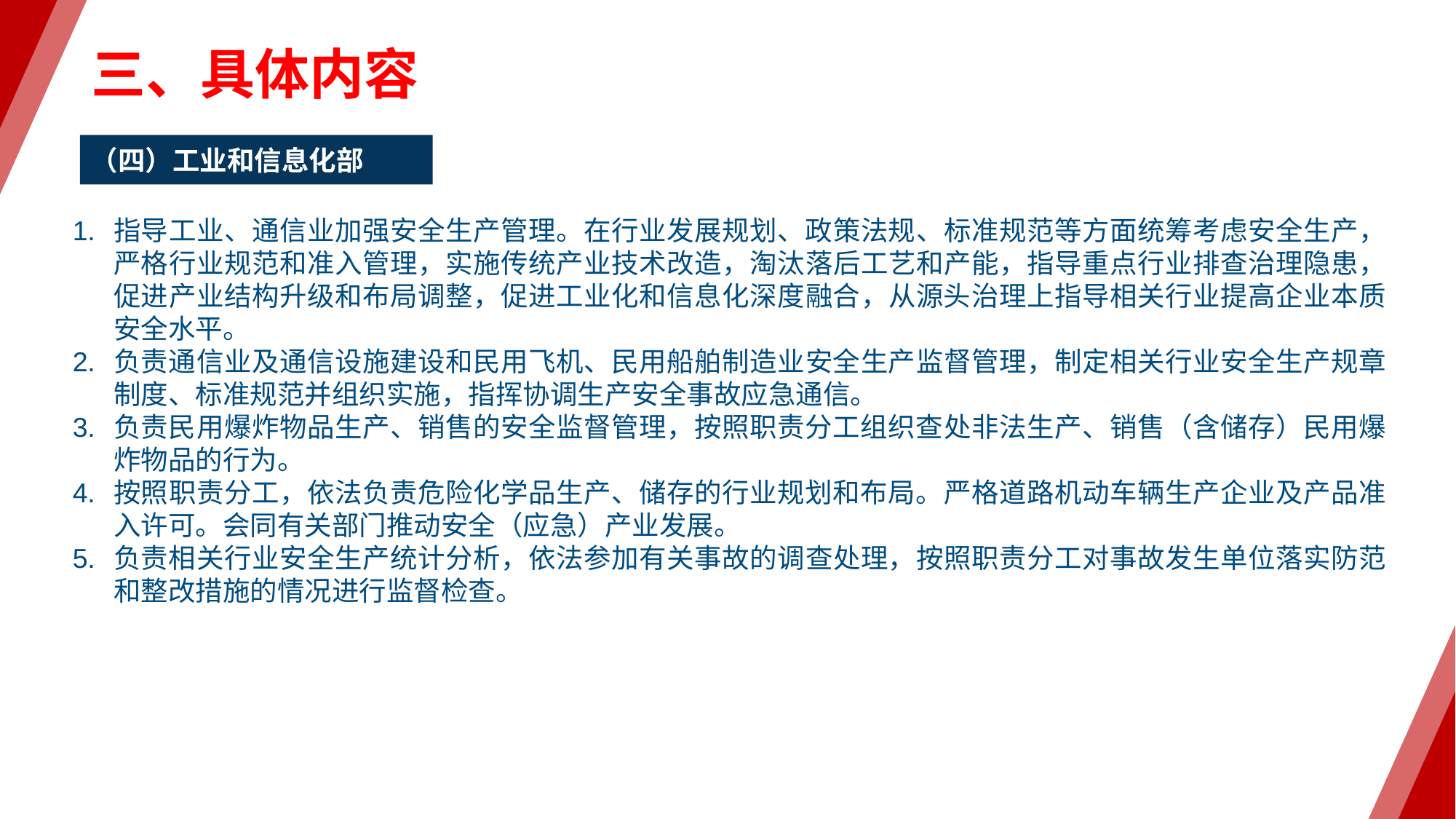

三、具体内容
（四）工业和信息化部
指导工业、通信业加强安全生产管理。在行业发展规划、政策法规、标准规范等方面统筹考虑安全生产，严格行业规范和准入管理，实施传统产业技术改造，淘汰落后工艺和产能，指导重点行业排查治理隐患，促进产业结构升级和布局调整，促进工业化和信息化深度融合，从源头治理上指导相关行业提高企业本质安全水平。
负责通信业及通信设施建设和民用飞机、民用船舶制造业安全生产监督管理，制定相关行业安全生产规章制度、标准规范并组织实施，指挥协调生产安全事故应急通信。
负责民用爆炸物品生产、销售的安全监督管理，按照职责分工组织查处非法生产、销售（含储存）民用爆炸物品的行为。
按照职责分工，依法负责危险化学品生产、储存的行业规划和布局。严格道路机动车辆生产企业及产品准入许可。会同有关部门推动安全（应急）产业发展。
负责相关行业安全生产统计分析，依法参加有关事故的调查处理，按照职责分工对事故发生单位落实防范和整改措施的情况进行监督检查。